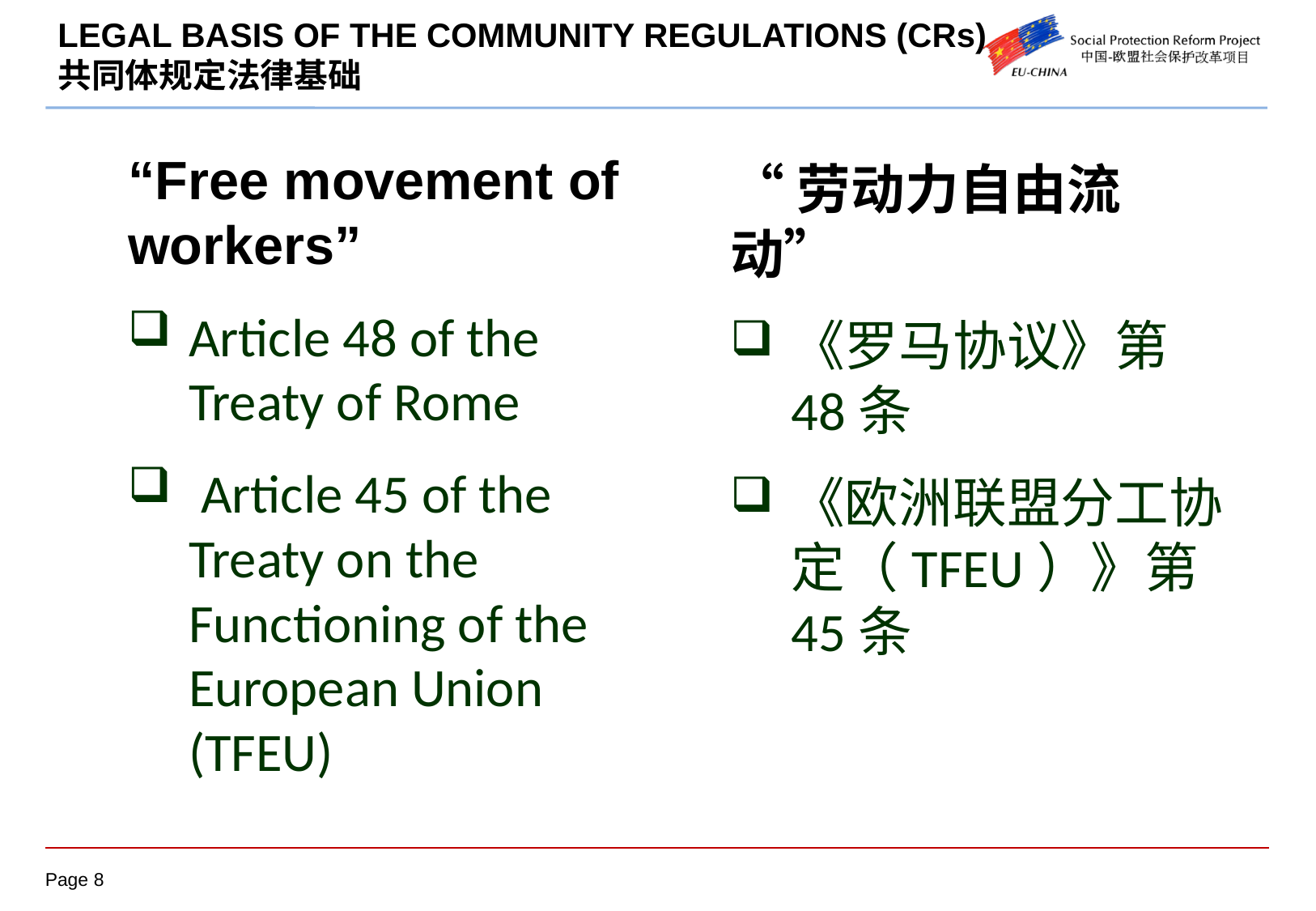

# LEGAL BASIS OF THE COMMUNITY REGULATIONS (CRs) 共同体规定法律基础
“Free movement of workers”
Article 48 of the Treaty of Rome
 Article 45 of the Treaty on the Functioning of the European Union (TFEU)
“劳动力自由流动”
《罗马协议》第48条
《欧洲联盟分工协定（TFEU）》第45条